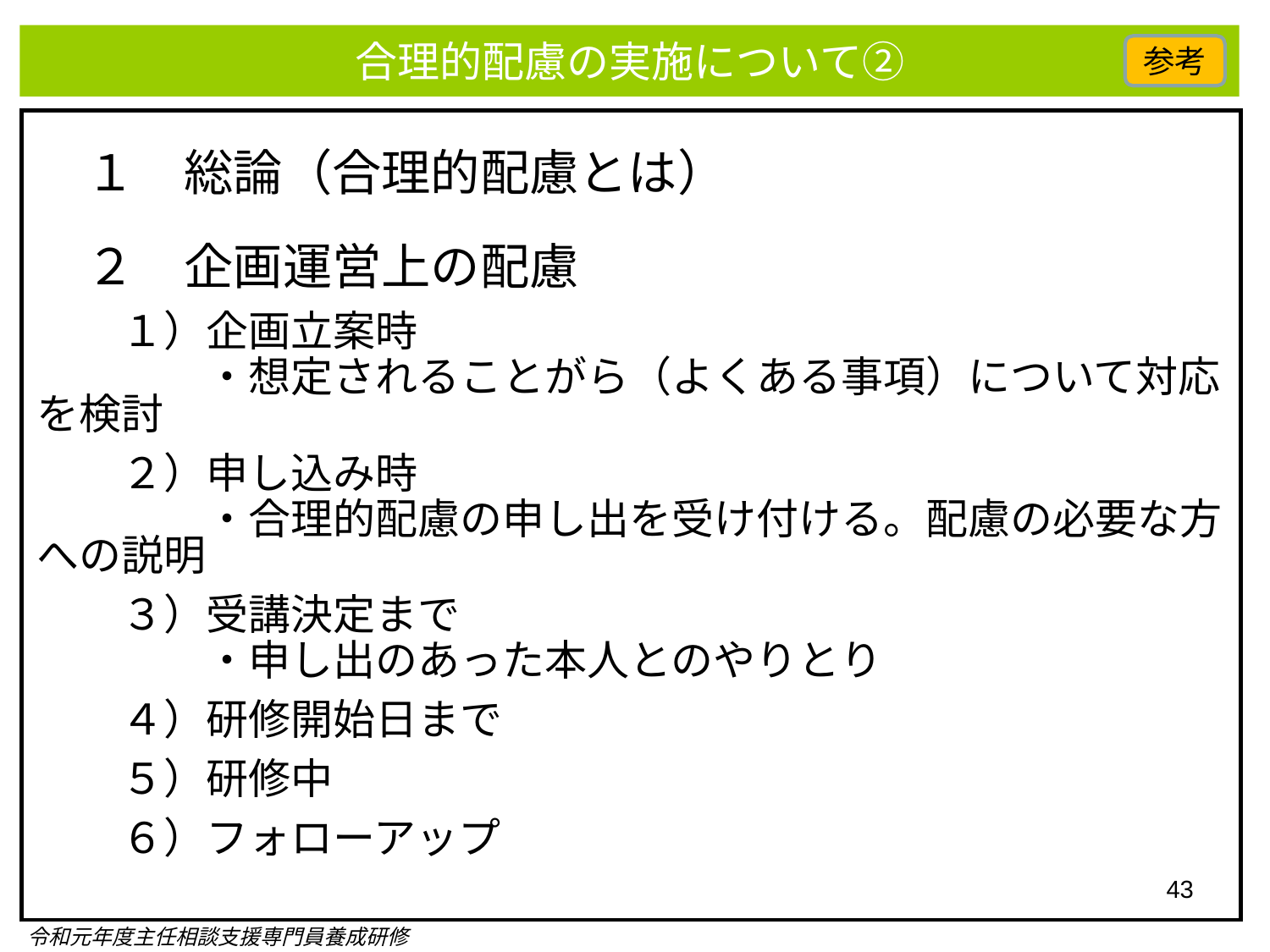

合理的配慮の実施について②
参考

　１　総論（合理的配慮とは）

　２　企画運営上の配慮

　　１）企画立案時
　　　　・想定されることがら（よくある事項）について対応を検討

　　２）申し込み時
　　　　・合理的配慮の申し出を受け付ける。配慮の必要な方への説明

　　３）受講決定まで
　　　　・申し出のあった本人とのやりとり

　　４）研修開始日まで

　　５）研修中

　　６）フォローアップ
43
令和元年度主任相談支援専門員養成研修